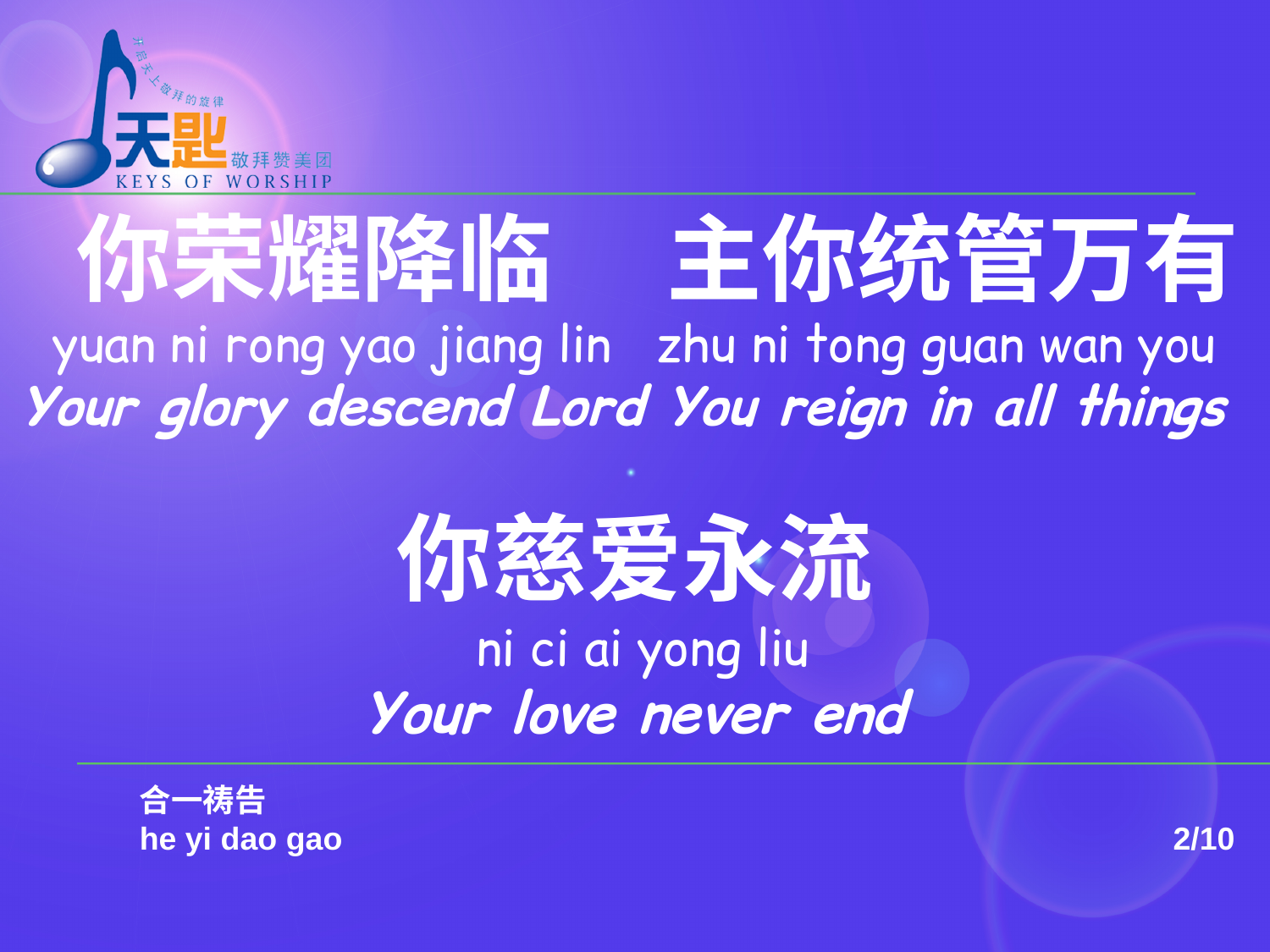

你荣耀降临	主你统管万有
yuan ni rong yao jiang lin   zhu ni tong guan wan you
Your glory descend Lord You reign in all things

你慈爱永流
 ni ci ai yong liu
Your love never end
	合一祷告
	he yi dao gao							  2/10